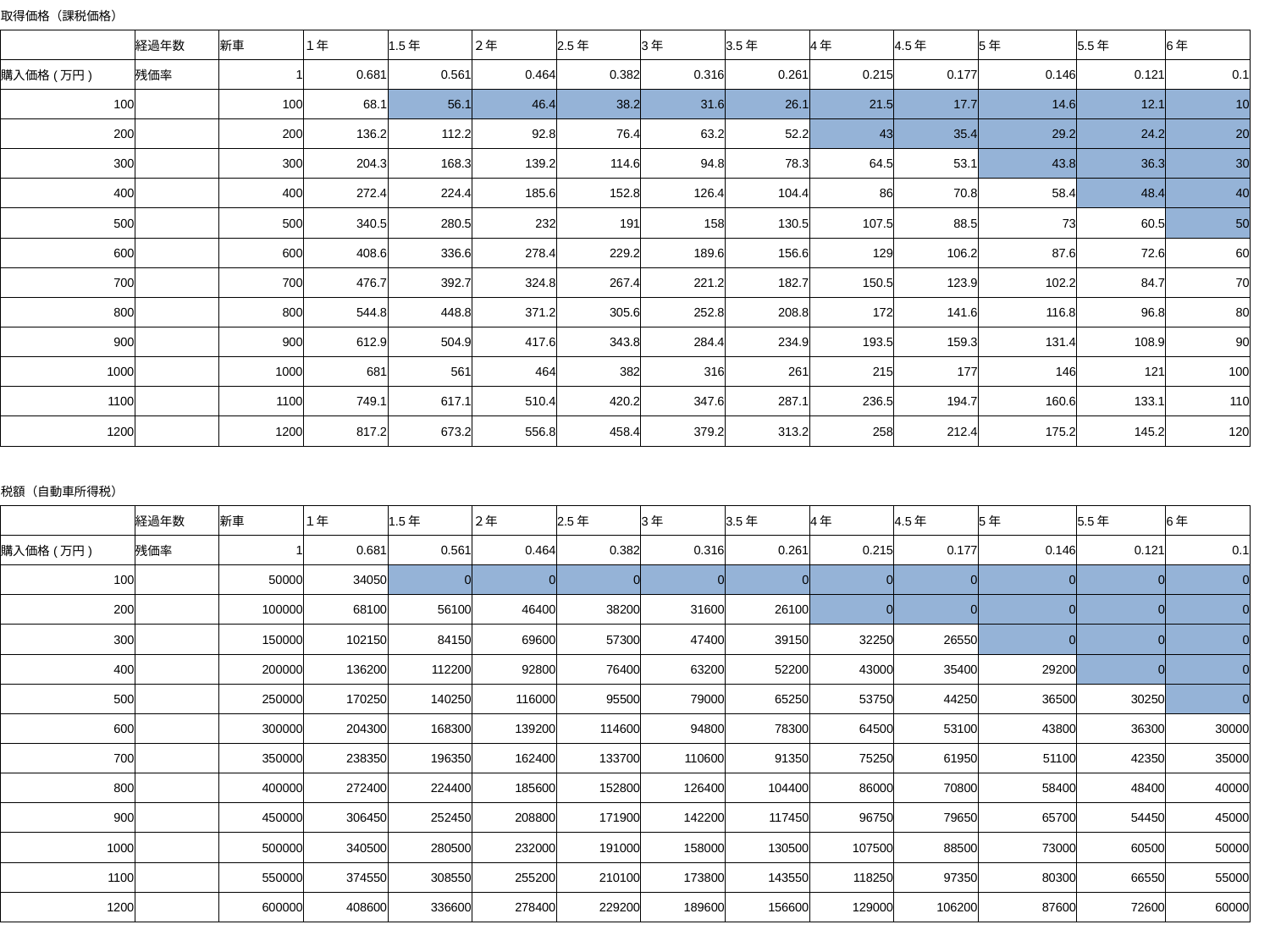

| 取得価格（課税価格） |  |  |  |  |  |  |  |  |  |  |  |  |  |
| --- | --- | --- | --- | --- | --- | --- | --- | --- | --- | --- | --- | --- | --- |
|  | 経過年数 | 新車 | １年 | 1.5年 | ２年 | 2.5年 | 3年 | 3.5年 | 4年 | 4.5年 | 5年 | 5.5年 | 6年 |
| 購入価格(万円) | 残価率 | 1 | 0.681 | 0.561 | 0.464 | 0.382 | 0.316 | 0.261 | 0.215 | 0.177 | 0.146 | 0.121 | 0.1 |
| 100 |  | 100 | 68.1 | 56.1 | 46.4 | 38.2 | 31.6 | 26.1 | 21.5 | 17.7 | 14.6 | 12.1 | 10 |
| 200 |  | 200 | 136.2 | 112.2 | 92.8 | 76.4 | 63.2 | 52.2 | 43 | 35.4 | 29.2 | 24.2 | 20 |
| 300 |  | 300 | 204.3 | 168.3 | 139.2 | 114.6 | 94.8 | 78.3 | 64.5 | 53.1 | 43.8 | 36.3 | 30 |
| 400 |  | 400 | 272.4 | 224.4 | 185.6 | 152.8 | 126.4 | 104.4 | 86 | 70.8 | 58.4 | 48.4 | 40 |
| 500 |  | 500 | 340.5 | 280.5 | 232 | 191 | 158 | 130.5 | 107.5 | 88.5 | 73 | 60.5 | 50 |
| 600 |  | 600 | 408.6 | 336.6 | 278.4 | 229.2 | 189.6 | 156.6 | 129 | 106.2 | 87.6 | 72.6 | 60 |
| 700 |  | 700 | 476.7 | 392.7 | 324.8 | 267.4 | 221.2 | 182.7 | 150.5 | 123.9 | 102.2 | 84.7 | 70 |
| 800 |  | 800 | 544.8 | 448.8 | 371.2 | 305.6 | 252.8 | 208.8 | 172 | 141.6 | 116.8 | 96.8 | 80 |
| 900 |  | 900 | 612.9 | 504.9 | 417.6 | 343.8 | 284.4 | 234.9 | 193.5 | 159.3 | 131.4 | 108.9 | 90 |
| 1000 |  | 1000 | 681 | 561 | 464 | 382 | 316 | 261 | 215 | 177 | 146 | 121 | 100 |
| 1100 |  | 1100 | 749.1 | 617.1 | 510.4 | 420.2 | 347.6 | 287.1 | 236.5 | 194.7 | 160.6 | 133.1 | 110 |
| 1200 |  | 1200 | 817.2 | 673.2 | 556.8 | 458.4 | 379.2 | 313.2 | 258 | 212.4 | 175.2 | 145.2 | 120 |
|  |  |  |  |  |  |  |  |  |  |  |  |  |  |
| 税額（自動車所得税） |  |  |  |  |  |  |  |  |  |  |  |  |  |
|  | 経過年数 | 新車 | １年 | 1.5年 | ２年 | 2.5年 | 3年 | 3.5年 | 4年 | 4.5年 | 5年 | 5.5年 | 6年 |
| 購入価格(万円) | 残価率 | 1 | 0.681 | 0.561 | 0.464 | 0.382 | 0.316 | 0.261 | 0.215 | 0.177 | 0.146 | 0.121 | 0.1 |
| 100 |  | 50000 | 34050 | 0 | 0 | 0 | 0 | 0 | 0 | 0 | 0 | 0 | 0 |
| 200 |  | 100000 | 68100 | 56100 | 46400 | 38200 | 31600 | 26100 | 0 | 0 | 0 | 0 | 0 |
| 300 |  | 150000 | 102150 | 84150 | 69600 | 57300 | 47400 | 39150 | 32250 | 26550 | 0 | 0 | 0 |
| 400 |  | 200000 | 136200 | 112200 | 92800 | 76400 | 63200 | 52200 | 43000 | 35400 | 29200 | 0 | 0 |
| 500 |  | 250000 | 170250 | 140250 | 116000 | 95500 | 79000 | 65250 | 53750 | 44250 | 36500 | 30250 | 0 |
| 600 |  | 300000 | 204300 | 168300 | 139200 | 114600 | 94800 | 78300 | 64500 | 53100 | 43800 | 36300 | 30000 |
| 700 |  | 350000 | 238350 | 196350 | 162400 | 133700 | 110600 | 91350 | 75250 | 61950 | 51100 | 42350 | 35000 |
| 800 |  | 400000 | 272400 | 224400 | 185600 | 152800 | 126400 | 104400 | 86000 | 70800 | 58400 | 48400 | 40000 |
| 900 |  | 450000 | 306450 | 252450 | 208800 | 171900 | 142200 | 117450 | 96750 | 79650 | 65700 | 54450 | 45000 |
| 1000 |  | 500000 | 340500 | 280500 | 232000 | 191000 | 158000 | 130500 | 107500 | 88500 | 73000 | 60500 | 50000 |
| 1100 |  | 550000 | 374550 | 308550 | 255200 | 210100 | 173800 | 143550 | 118250 | 97350 | 80300 | 66550 | 55000 |
| 1200 |  | 600000 | 408600 | 336600 | 278400 | 229200 | 189600 | 156600 | 129000 | 106200 | 87600 | 72600 | 60000 |